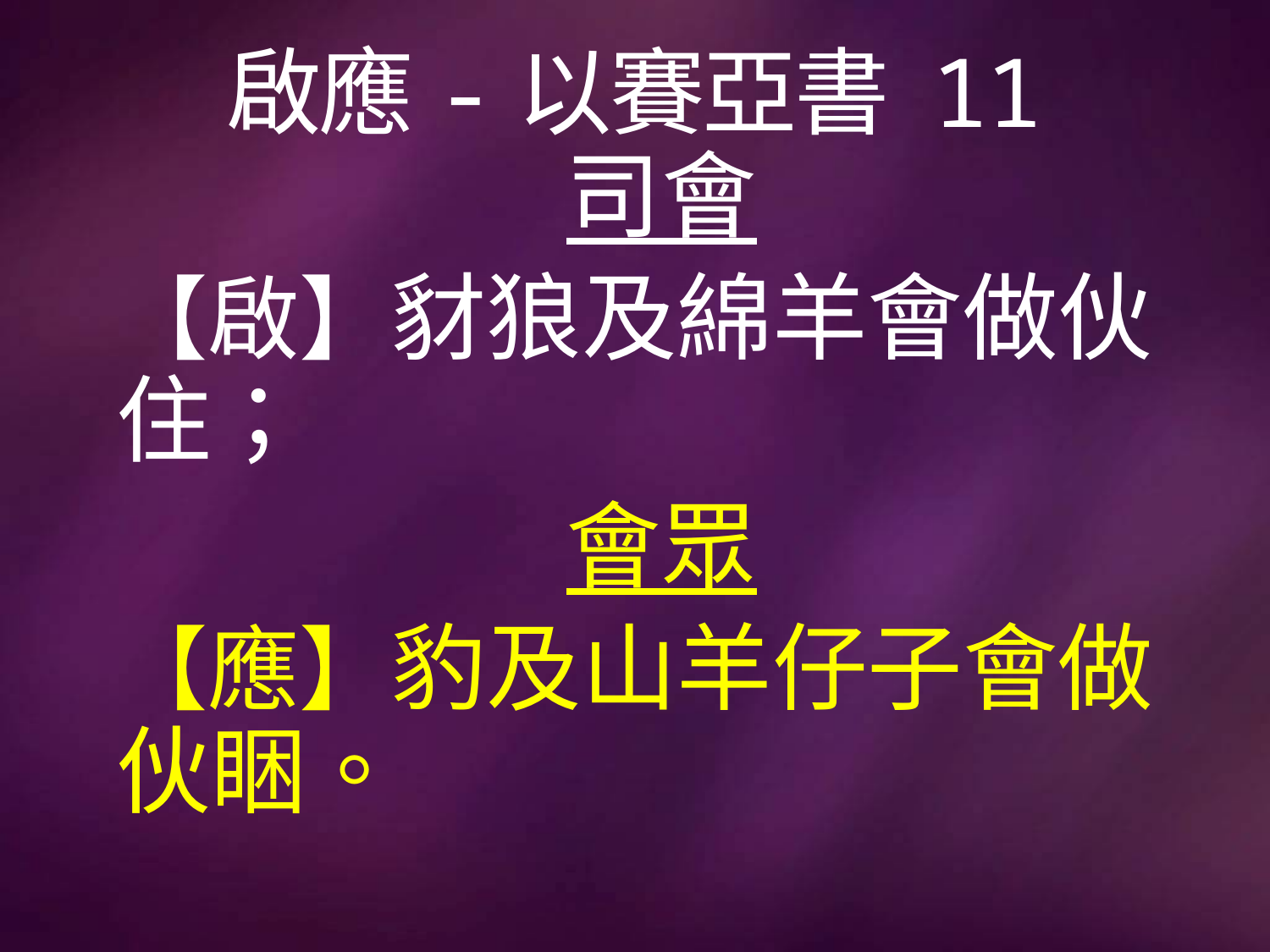

# 啟應-以賽亞書 11
司會
【啟】豺狼及綿羊會做伙住；

會眾
【應】豹及山羊仔子會做伙睏。